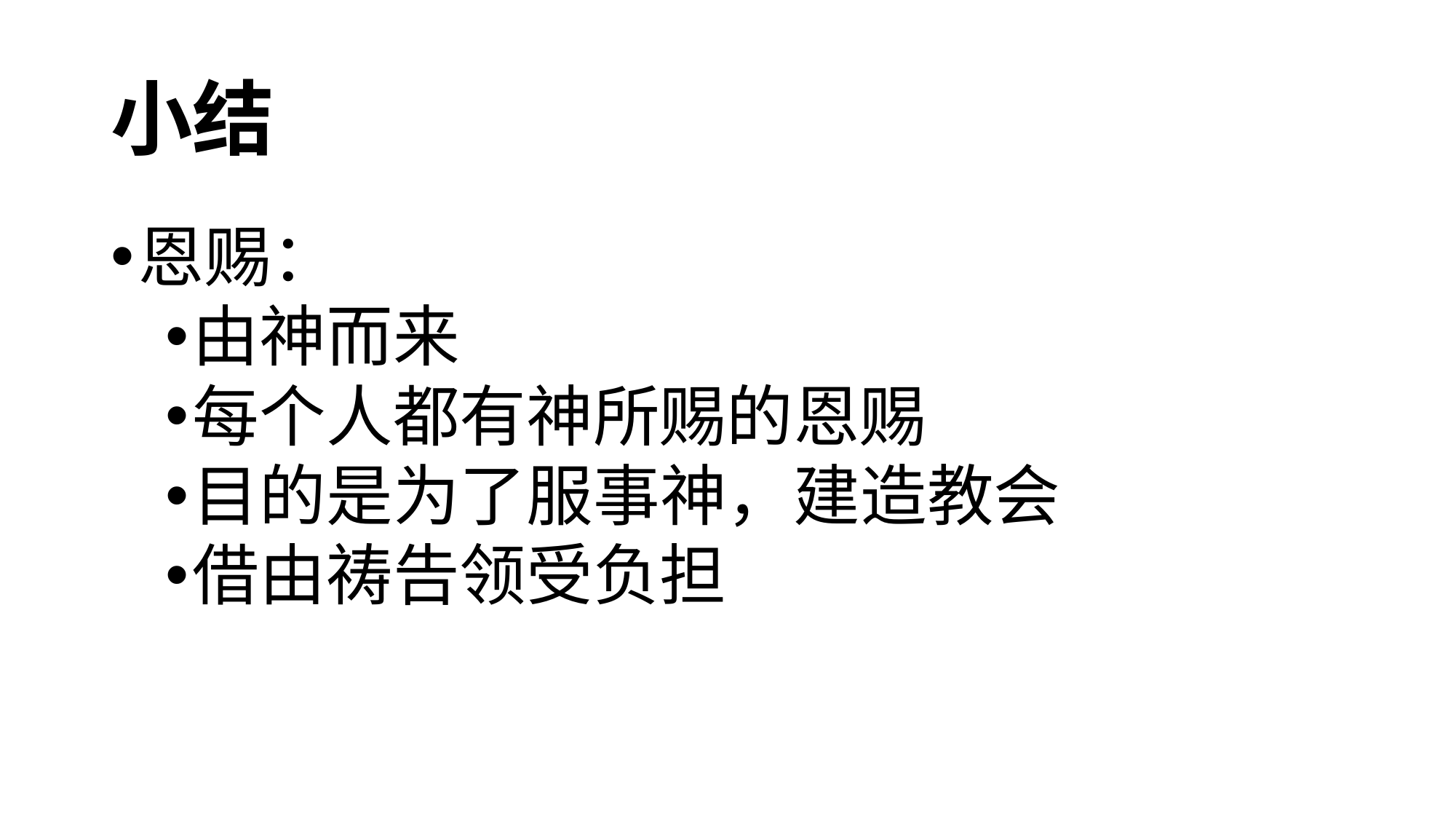

# 小结
恩赐：
由神而来
每个人都有神所赐的恩赐
目的是为了服事神，建造教会
借由祷告领受负担